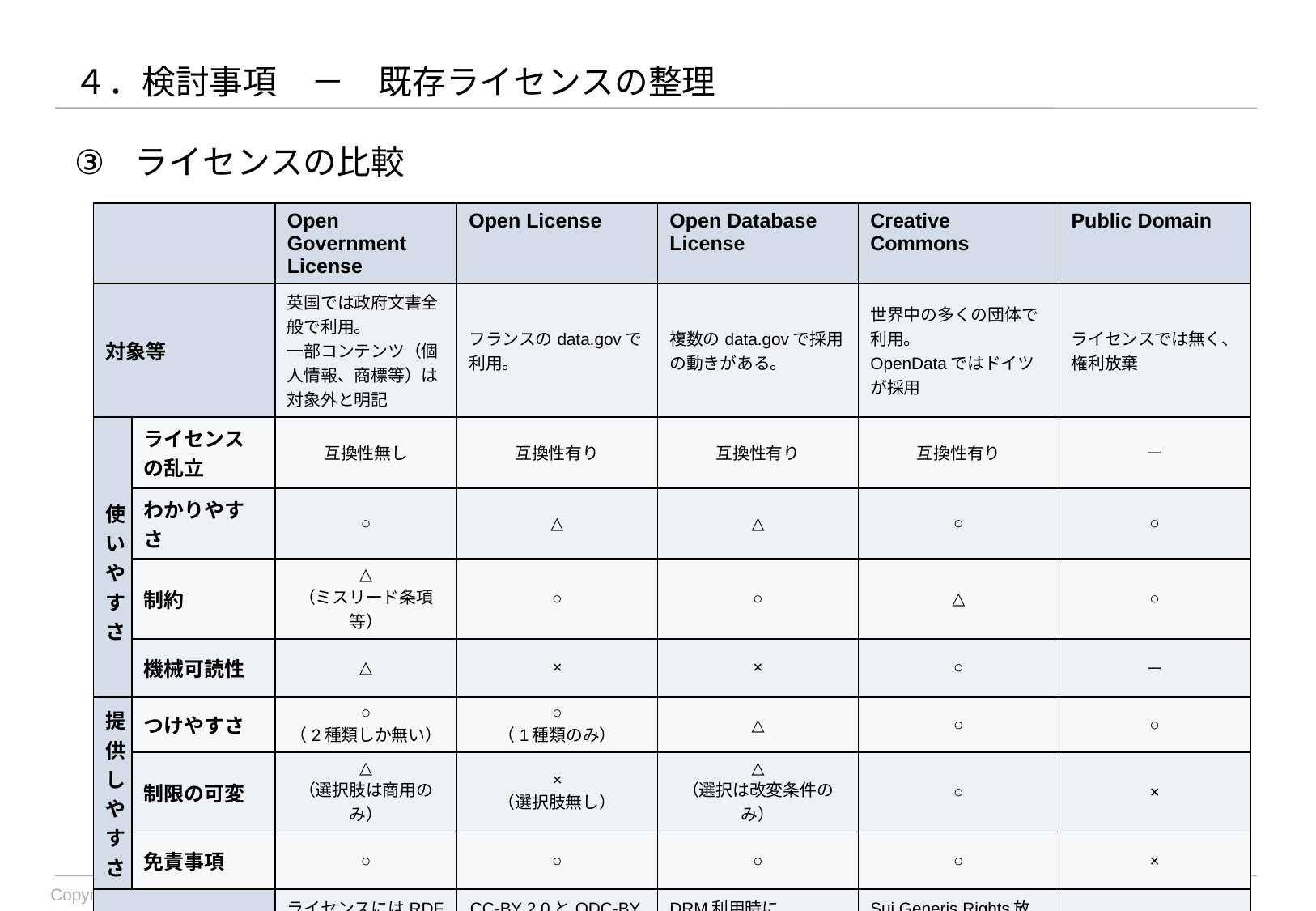

# ４．検討事項　－　既存ライセンスの整理

ライセンスの比較
|  |  | Open Government License | Open License | Open Database License | Creative Commons | Public Domain |
| --- | --- | --- | --- | --- | --- | --- |
| 対象等 |  | 英国では政府文書全般で利用。 一部コンテンツ（個人情報、商標等）は対象外と明記 | フランスのdata.govで利用。 | 複数のdata.govで採用の動きがある。 | 世界中の多くの団体で利用。 OpenDataではドイツが採用 | ライセンスでは無く、権利放棄 |
| 使いやすさ | ライセンスの乱立 | 互換性無し | 互換性有り | 互換性有り | 互換性有り | － |
|  | わかりやすさ | ○ | △ | △ | ○ | ○ |
|  | 制約 | △ （ミスリード条項等） | ○ | ○ | △ | ○ |
|  | 機械可読性 | △ | × | × | ○ | － |
| 提供しやすさ | つけやすさ | ○ （2種類しか無い） | ○ （1種類のみ） | △ | ○ | ○ |
|  | 制限の可変 | △ （選択肢は商用のみ） | × （選択肢無し） | △ （選択は改変条件のみ） | ○ | × |
|  | 免責事項 | ○ | ○ | ○ | ○ | × |
| 備考 |  | ライセンスにはRDFがあるが、コンテンツ用RDFがない？ | CC-BY 2.0とODC-BYとの互換性があるとされる | DRM利用時には、DRM無しのバージョンを配布する必要。 | Sui Generis Rights放棄条項のため、英仏では採用されていない |  |
13
Copyright (C) 2012, Open Data Promotion Consortium